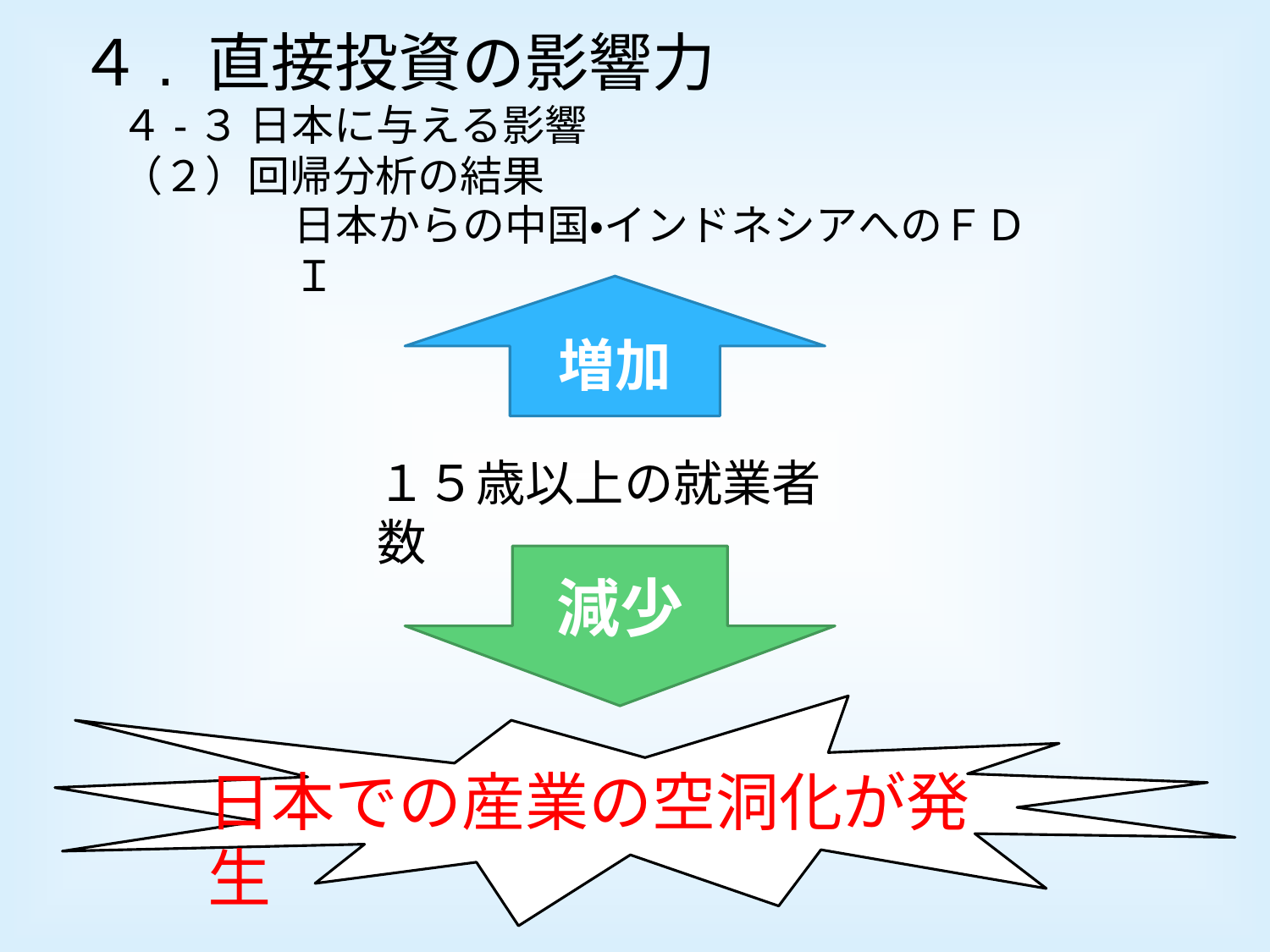

４. 直接投資の影響力
　４-３ 日本に与える影響
　（２）回帰分析の結果
日本からの中国・インドネシアへのＦＤＩ
増加
１５歳以上の就業者数
減少

日本での産業の空洞化が発生